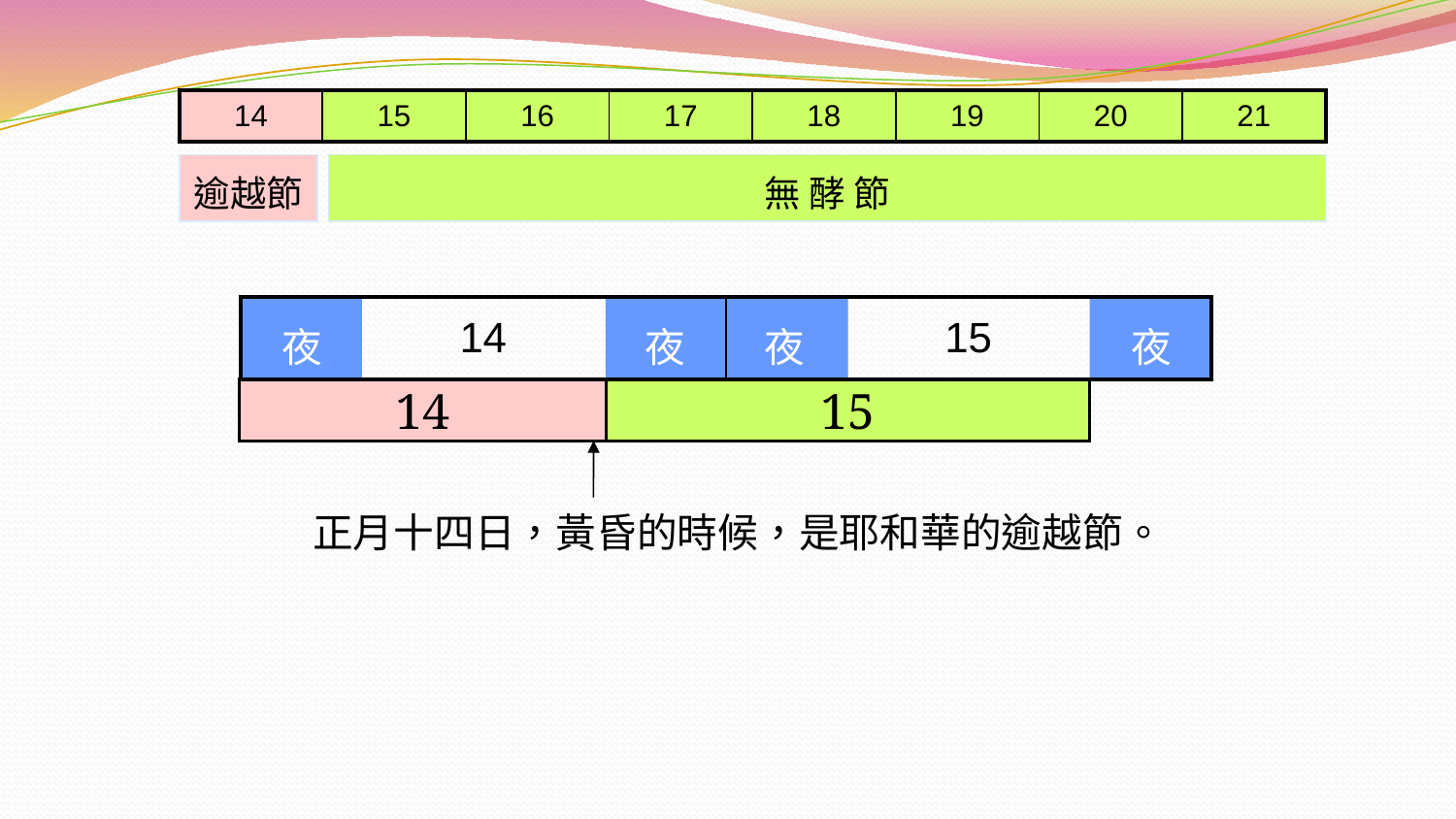

| 14 | 15 | 16 | 17 | 18 | 19 | 20 | 21 |
| --- | --- | --- | --- | --- | --- | --- | --- |
逾越節
無 酵 節
| 14 | 15 |
| --- | --- |

夜
夜
夜
夜
14
15

正月十四日，黃昏的時候，是耶和華的逾越節。